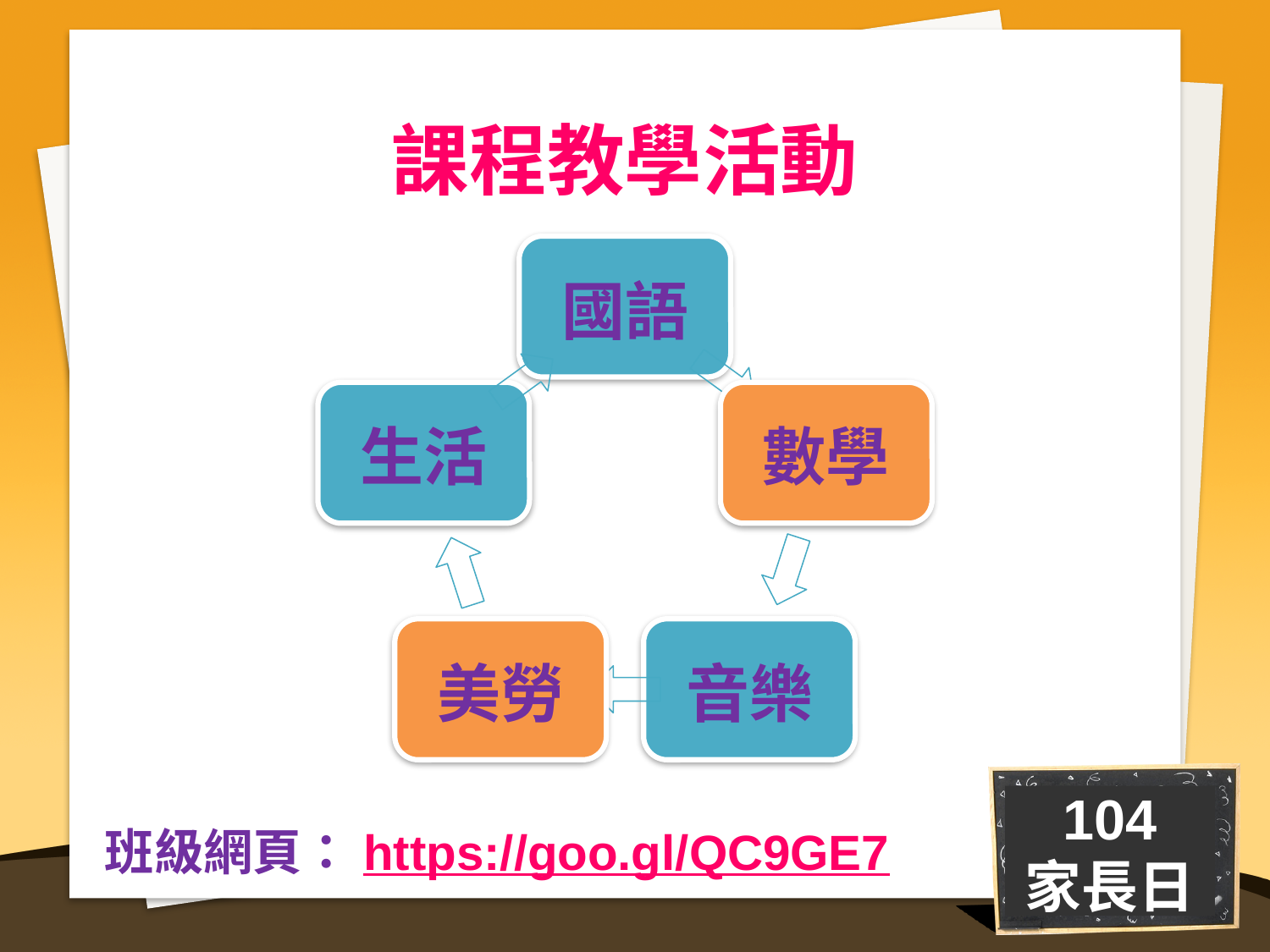

課程教學活動
國語
數學
音樂
美勞
生活
104
家長日
班級網頁：https://goo.gl/QC9GE7